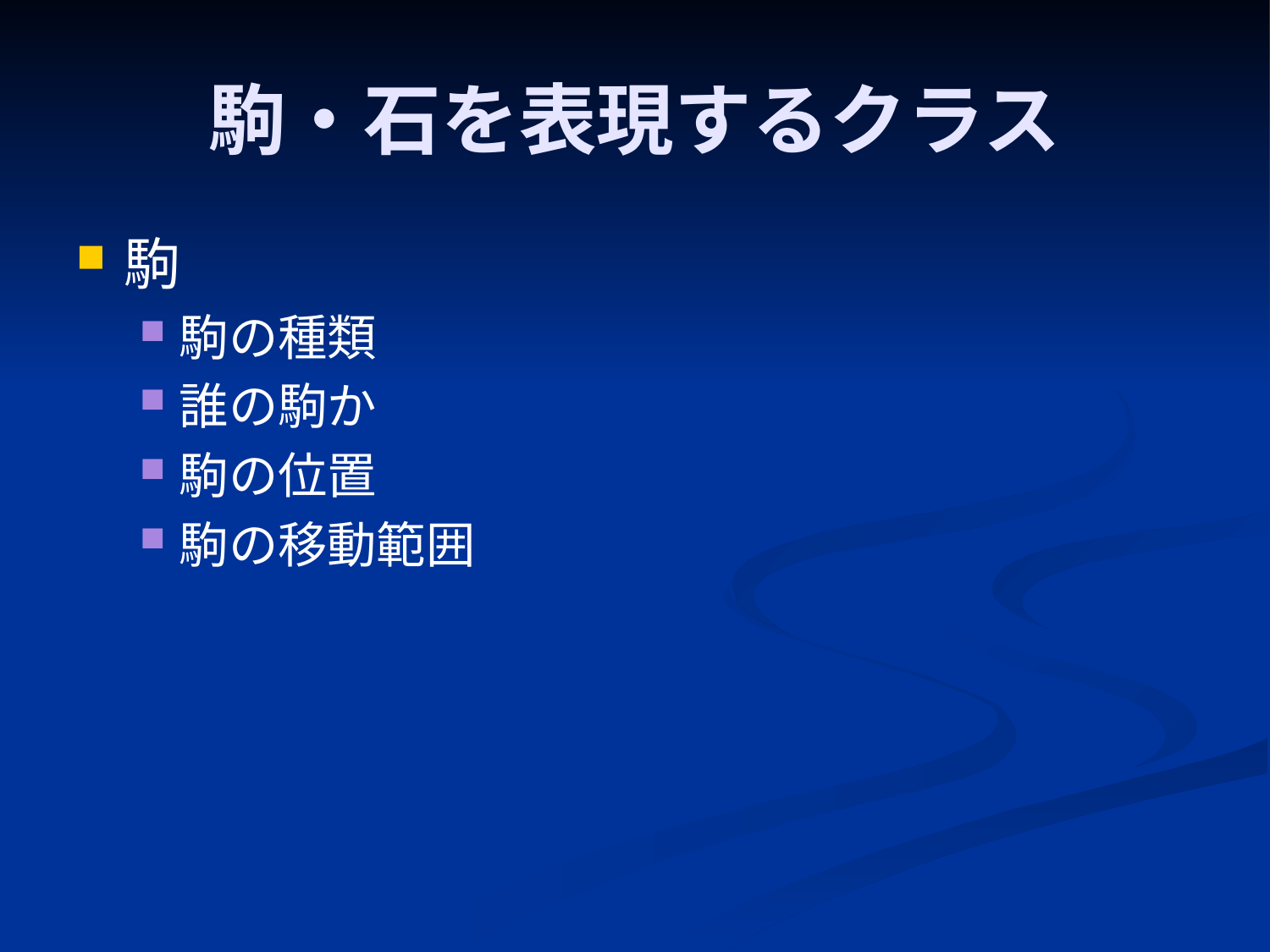

# 駒・石を表現するクラス
駒
駒の種類
誰の駒か
駒の位置
駒の移動範囲